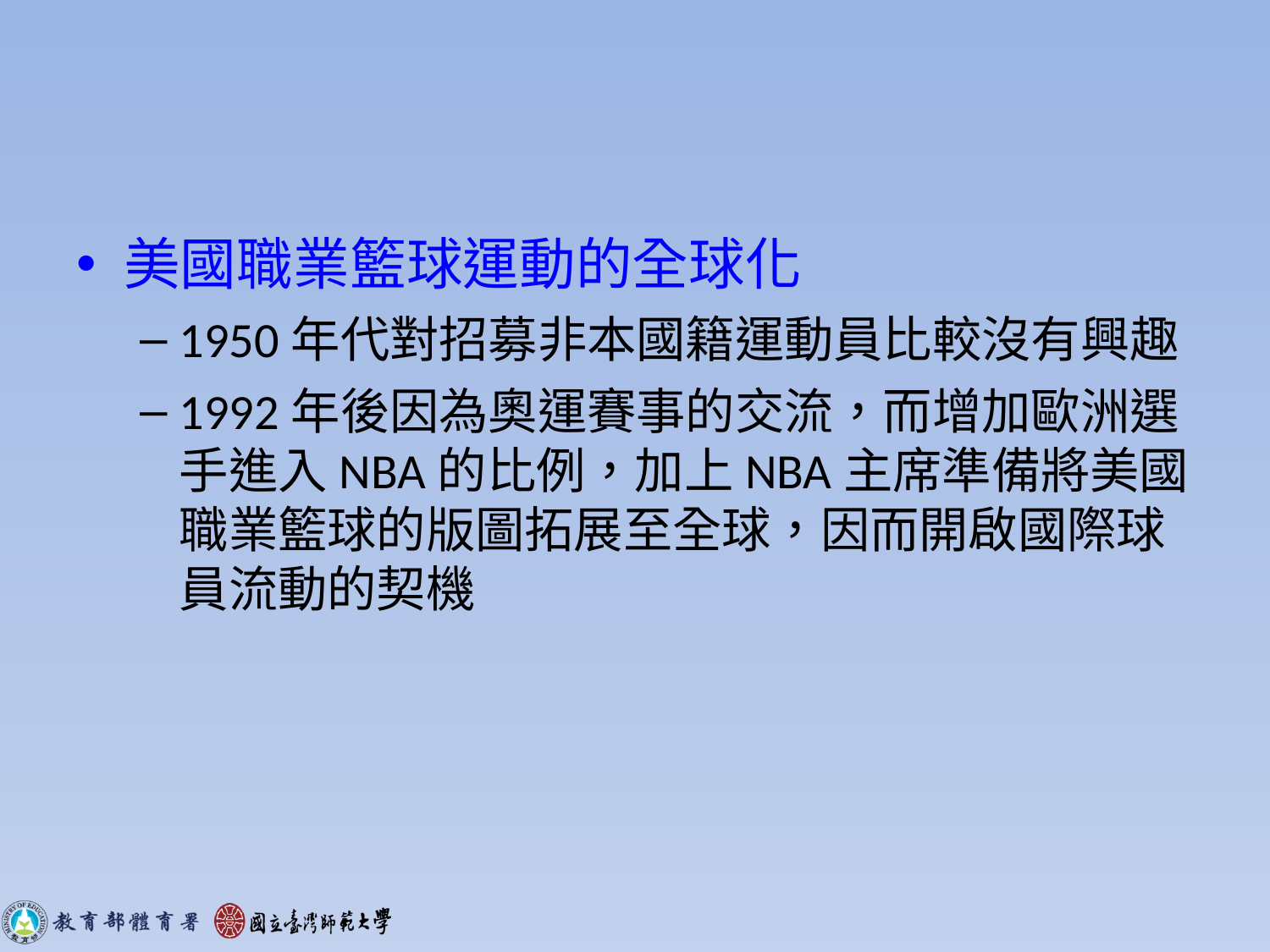

#
美國職業籃球運動的全球化
1950年代對招募非本國籍運動員比較沒有興趣
1992年後因為奧運賽事的交流，而增加歐洲選手進入NBA的比例，加上NBA主席準備將美國職業籃球的版圖拓展至全球，因而開啟國際球員流動的契機